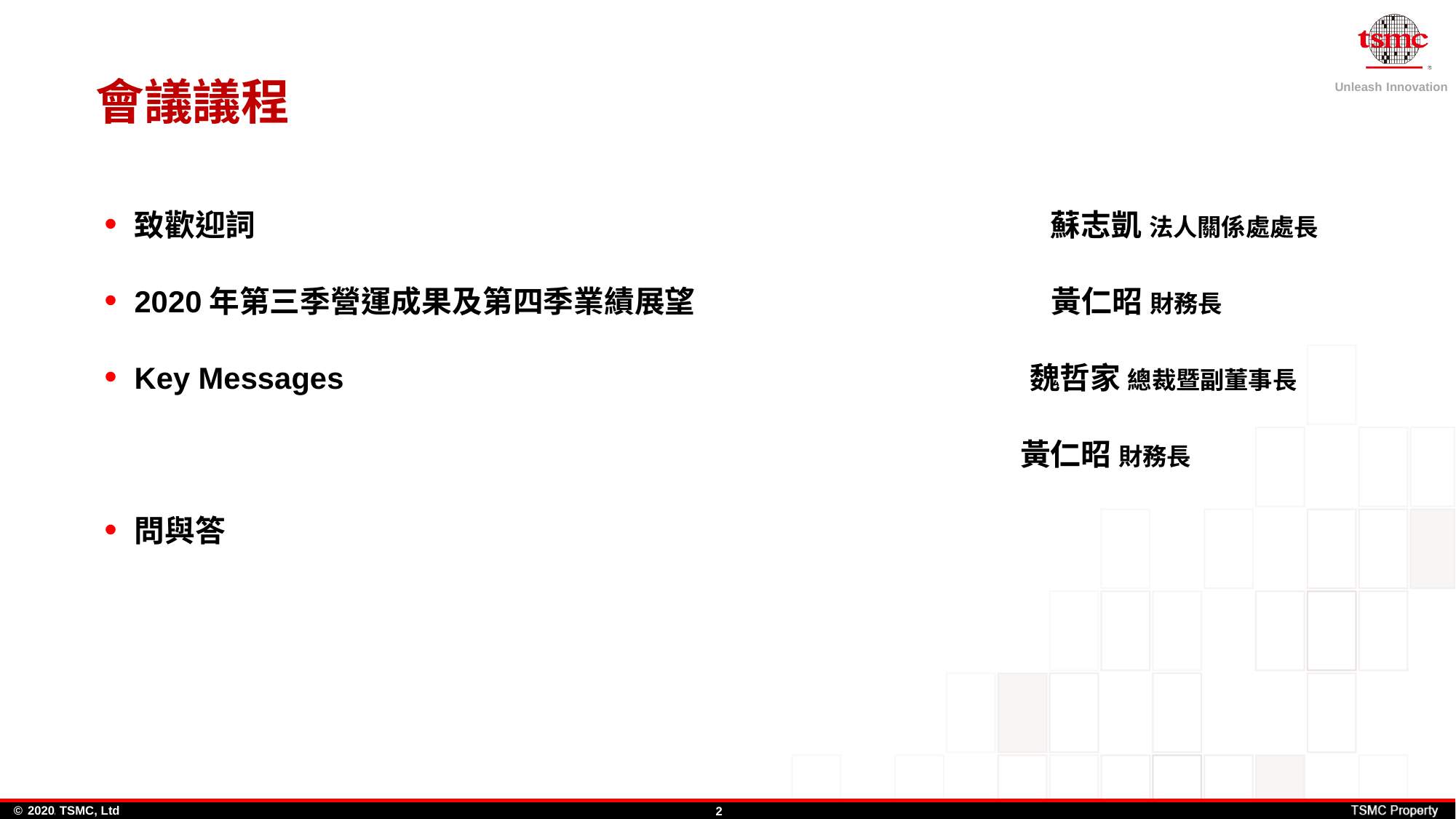

# 會議議程
致歡迎詞					                                      蘇志凱 法人關係處處長
2020年第三季營運成果及第四季業績展望	                                      黃仁昭 財務長
Key Messages 	    	                                                                   魏哲家 總裁暨副董事長
					    	                                      黃仁昭 財務長
問與答